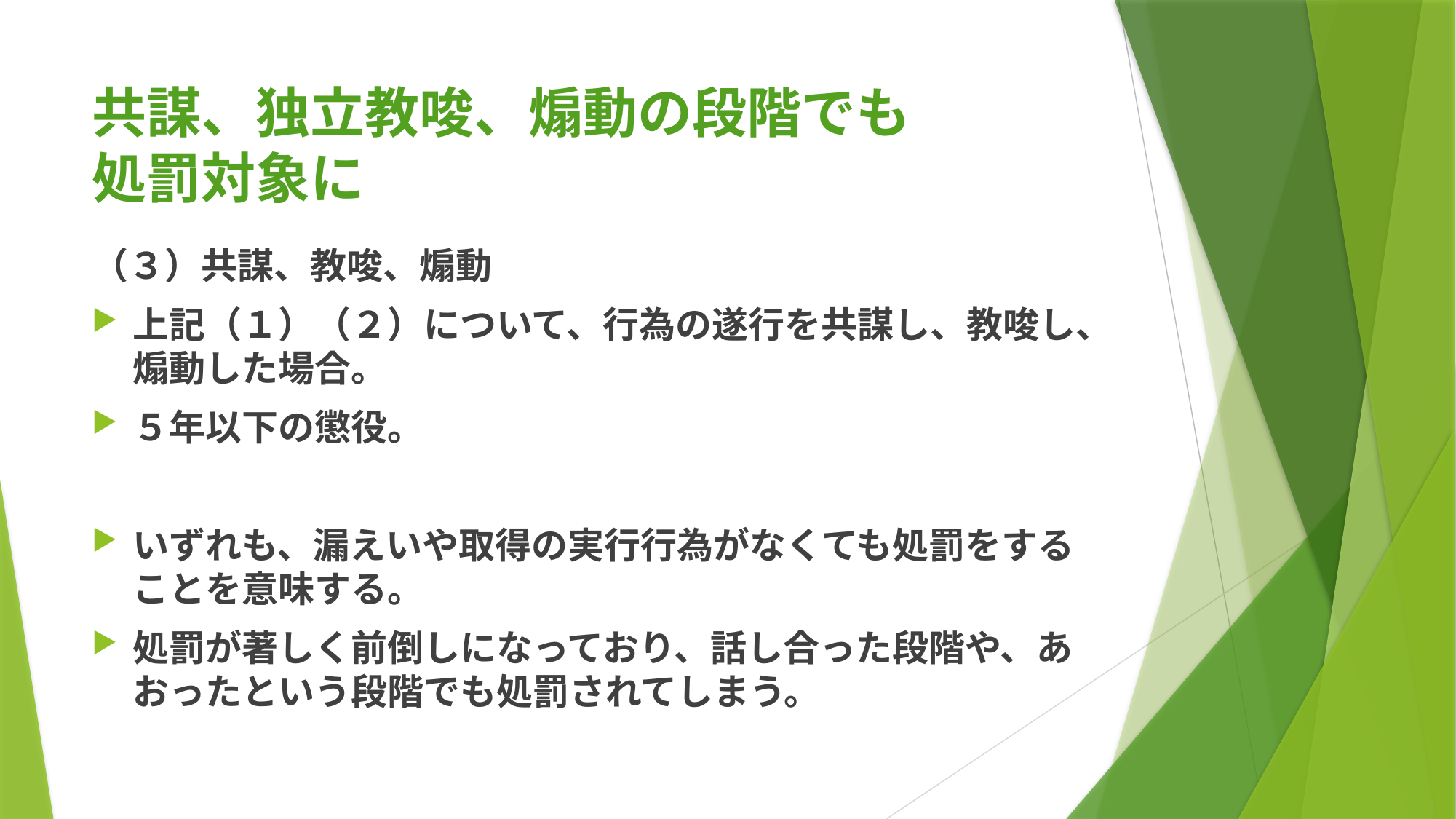

# 共謀、独立教唆、煽動の段階でも 処罰対象に
（３）共謀、教唆、煽動
上記（１）（２）について、行為の遂行を共謀し、教唆し、煽動した場合。
５年以下の懲役。

いずれも、漏えいや取得の実行行為がなくても処罰をすることを意味する。
処罰が著しく前倒しになっており、話し合った段階や、あおったという段階でも処罰されてしまう。

12